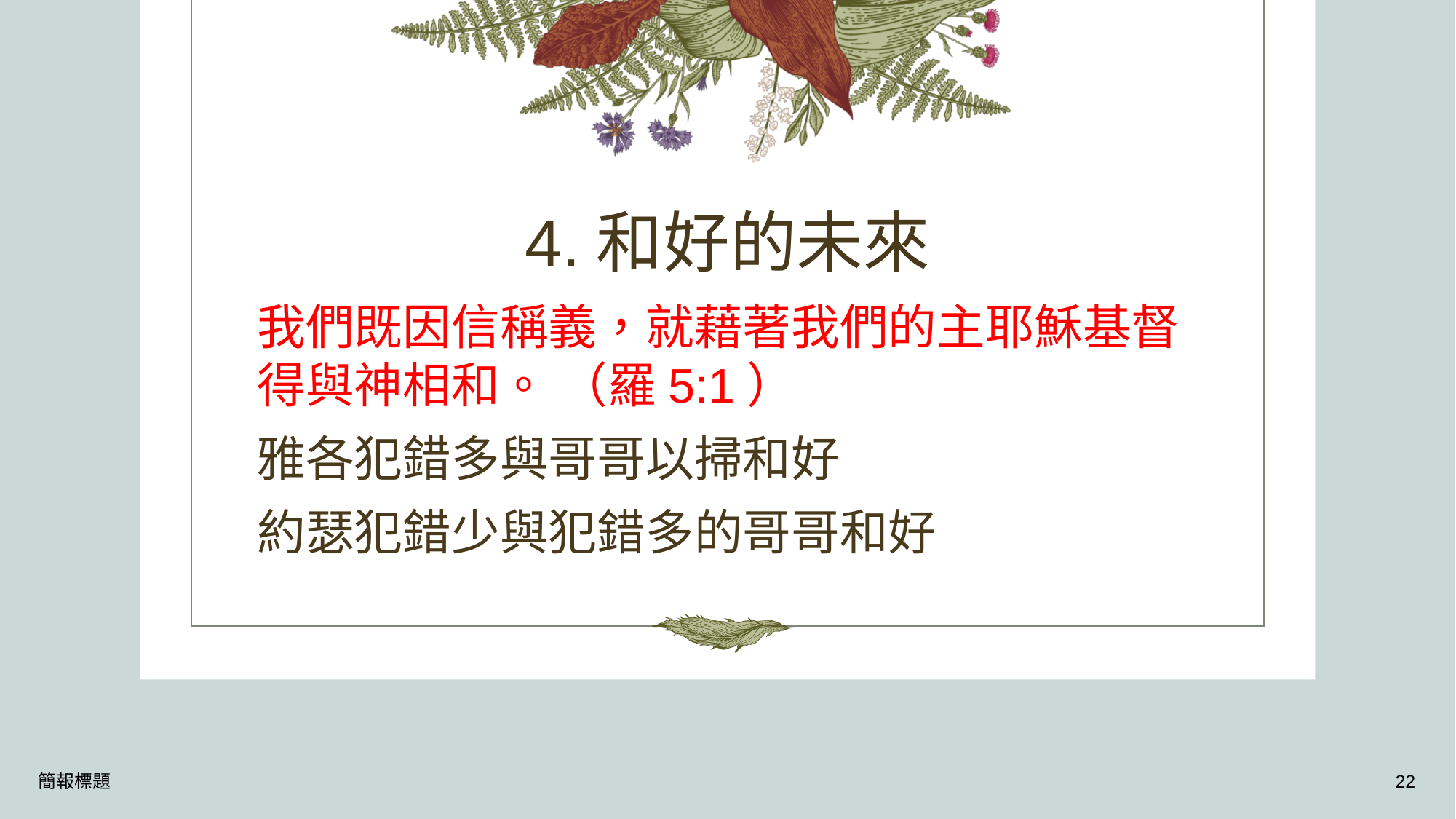

# 4.和好的未來
我們既因信稱義，就藉著我們的主耶穌基督得與神相和。 （羅5:1）
雅各犯錯多與哥哥以掃和好
約瑟犯錯少與犯錯多的哥哥和好
簡報標題
22